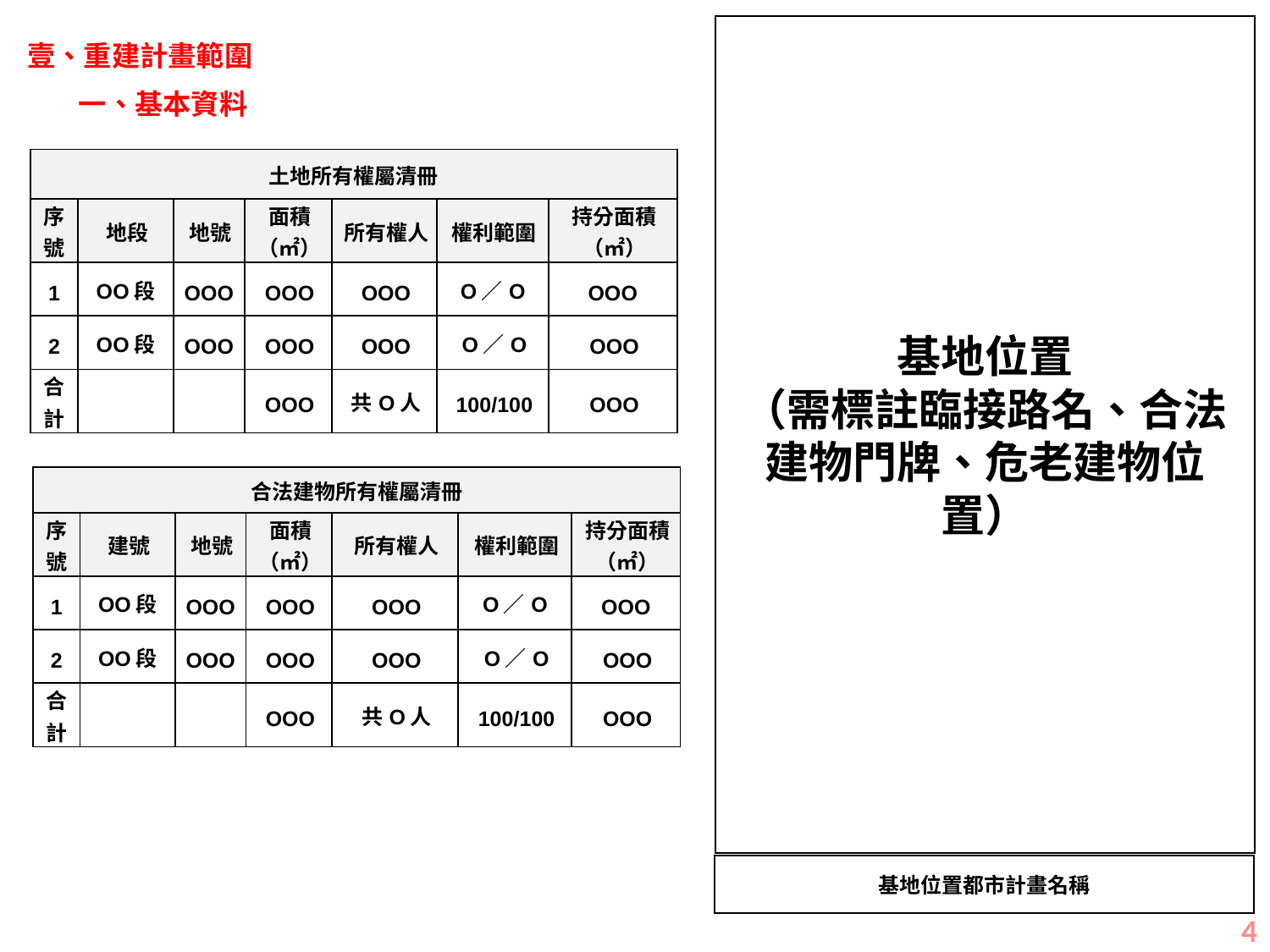

基地位置
（需標註臨接路名、合法建物門牌、危老建物位置）
壹、重建計畫範圍
       一、基本資料
| 土地所有權屬清冊 |  |  |  |  |  |  |
| --- | --- | --- | --- | --- | --- | --- |
| 序號 | 地段 | 地號 | 面積（㎡） | 所有權人 | 權利範圍 | 持分面積（㎡） |
| 1 | OO段 | OOO | OOO | OOO | O／O | OOO |
| 2 | OO段 | OOO | OOO | OOO | O／O | OOO |
| 合計 |  |  | OOO | 共O人 | 100/100 | OOO |
| 合法建物所有權屬清冊 |  |  |  |  |  |  |
| --- | --- | --- | --- | --- | --- | --- |
| 序號 | 建號 | 地號 | 面積（㎡） | 所有權人 | 權利範圍 | 持分面積（㎡） |
| 1 | OO段 | OOO | OOO | OOO | O／O | OOO |
| 2 | OO段 | OOO | OOO | OOO | O／O | OOO |
| 合計 |  |  | OOO | 共O人 | 100/100 | OOO |
基地位置都市計畫名稱
4